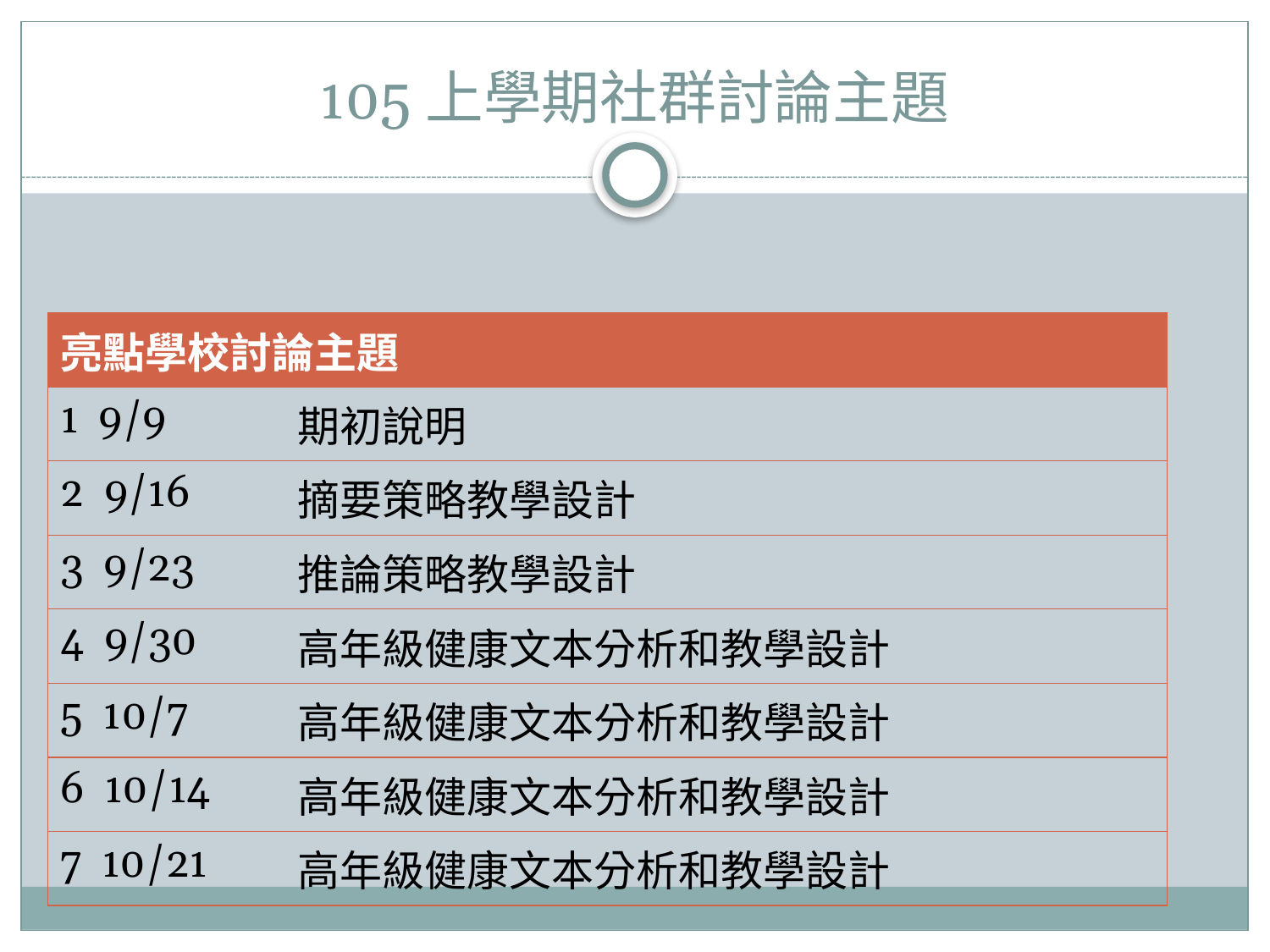

# 105上學期社群討論主題
| 亮點學校討論主題 |  |
| --- | --- |
| 1 9/9 | 期初說明 |
| 2 9/16 | 摘要策略教學設計 |
| 3 9/23 | 推論策略教學設計 |
| 4 9/30 | 高年級健康文本分析和教學設計 |
| 5 10/7 | 高年級健康文本分析和教學設計 |
| 6 10/14 | 高年級健康文本分析和教學設計 |
| 7 10/21 | 高年級健康文本分析和教學設計 |